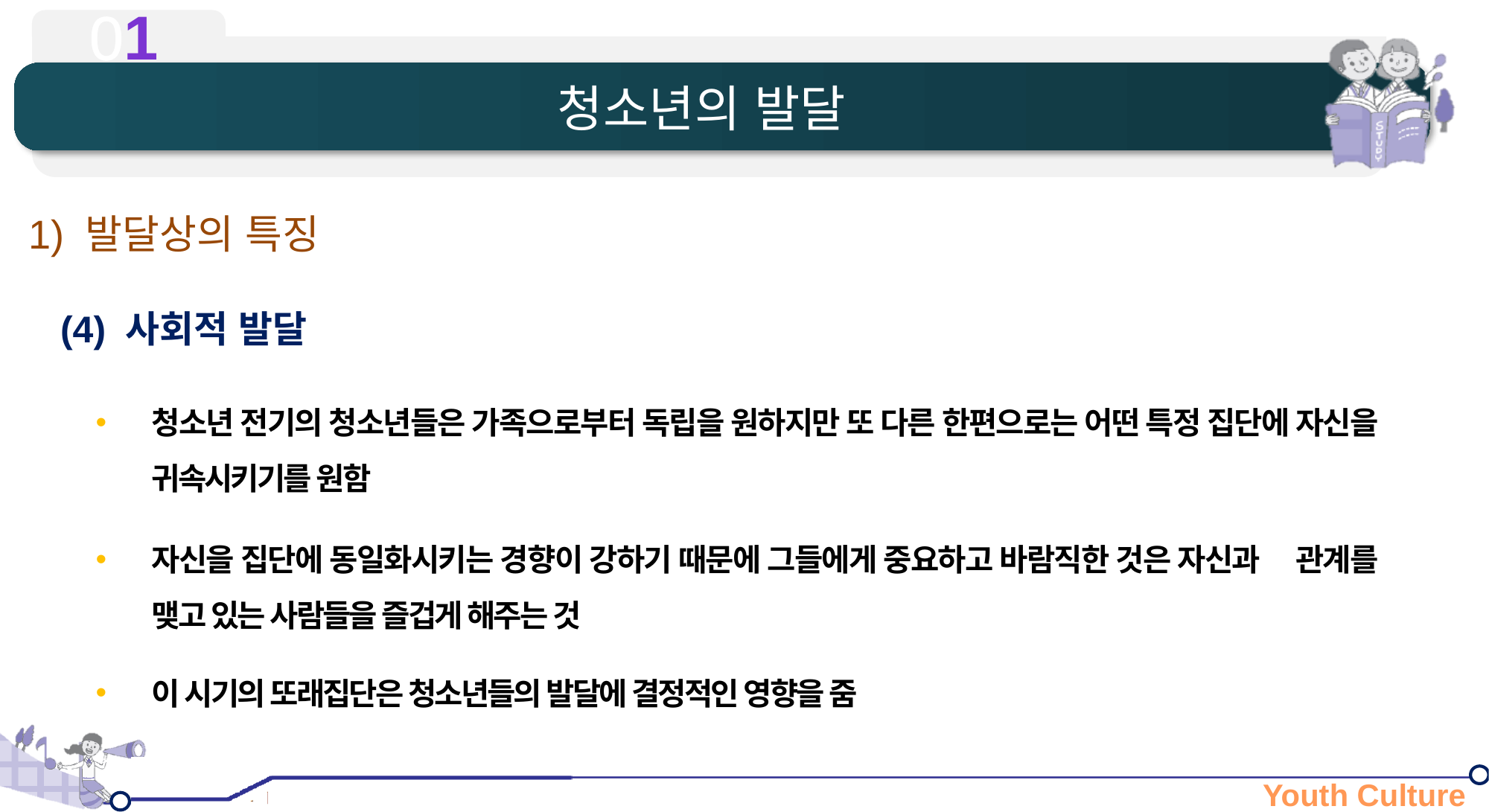

# 청소년의 발달
1) 발달상의 특징
(4) 사회적 발달
청소년 전기의 청소년들은 가족으로부터 독립을 원하지만 또 다른 한편으로는 어떤 특정 집단에 자신을 귀속시키기를 원함

자신을 집단에 동일화시키는 경향이 강하기 때문에 그들에게 중요하고 바람직한 것은 자신과     관계를 맺고 있는 사람들을 즐겁게 해주는 것

이 시기의 또래집단은 청소년들의 발달에 결정적인 영향을 줌